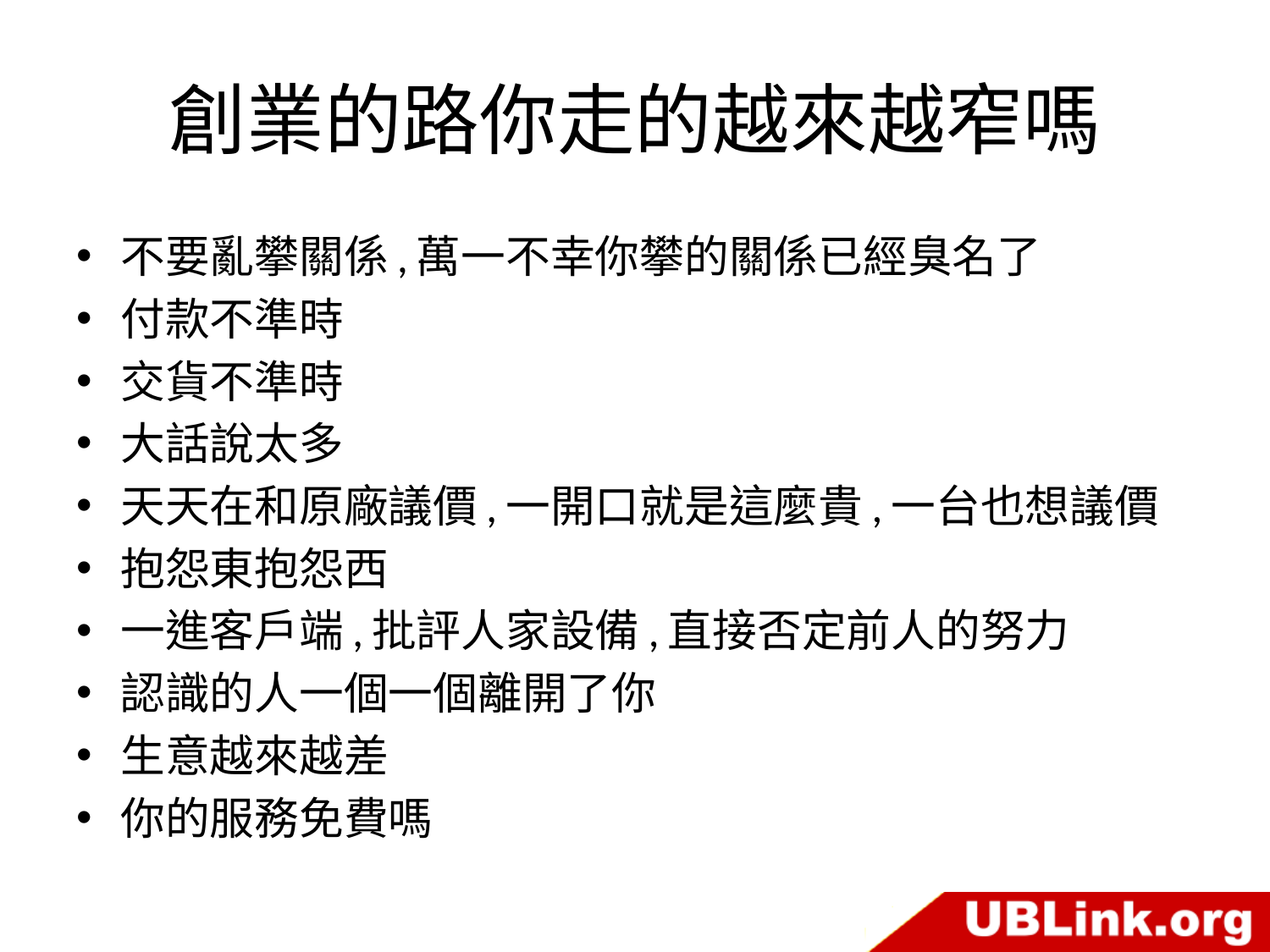

# 創業的路你走的越來越窄嗎
不要亂攀關係,萬一不幸你攀的關係已經臭名了
付款不準時
交貨不準時
大話說太多
天天在和原廠議價,一開口就是這麼貴,一台也想議價
抱怨東抱怨西
一進客戶端,批評人家設備,直接否定前人的努力
認識的人一個一個離開了你
生意越來越差
你的服務免費嗎